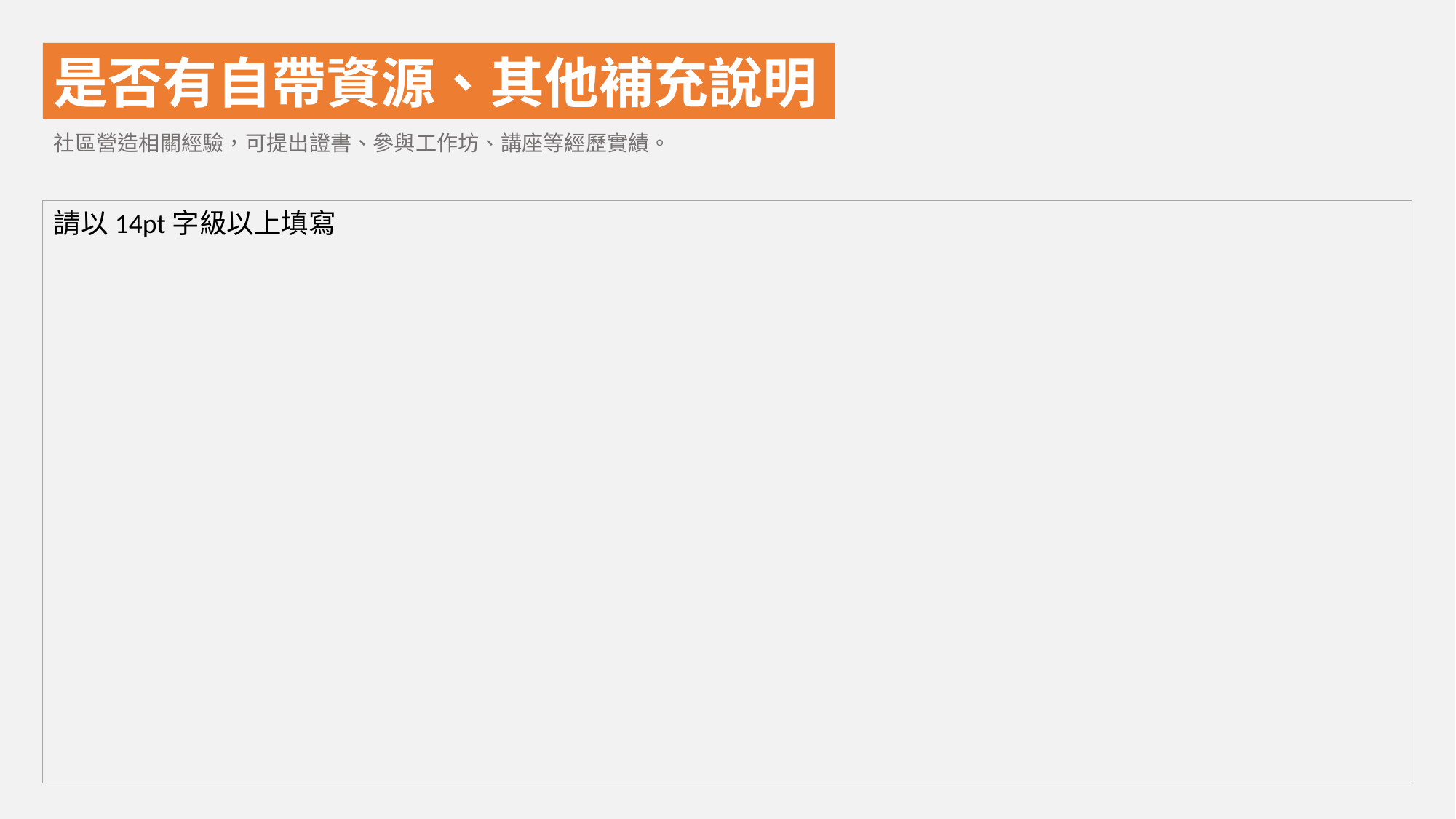

是否有自帶資源、其他補充說明
社區營造相關經驗，可提出證書、參與工作坊、講座等經歷實績。
請以14pt字級以上填寫